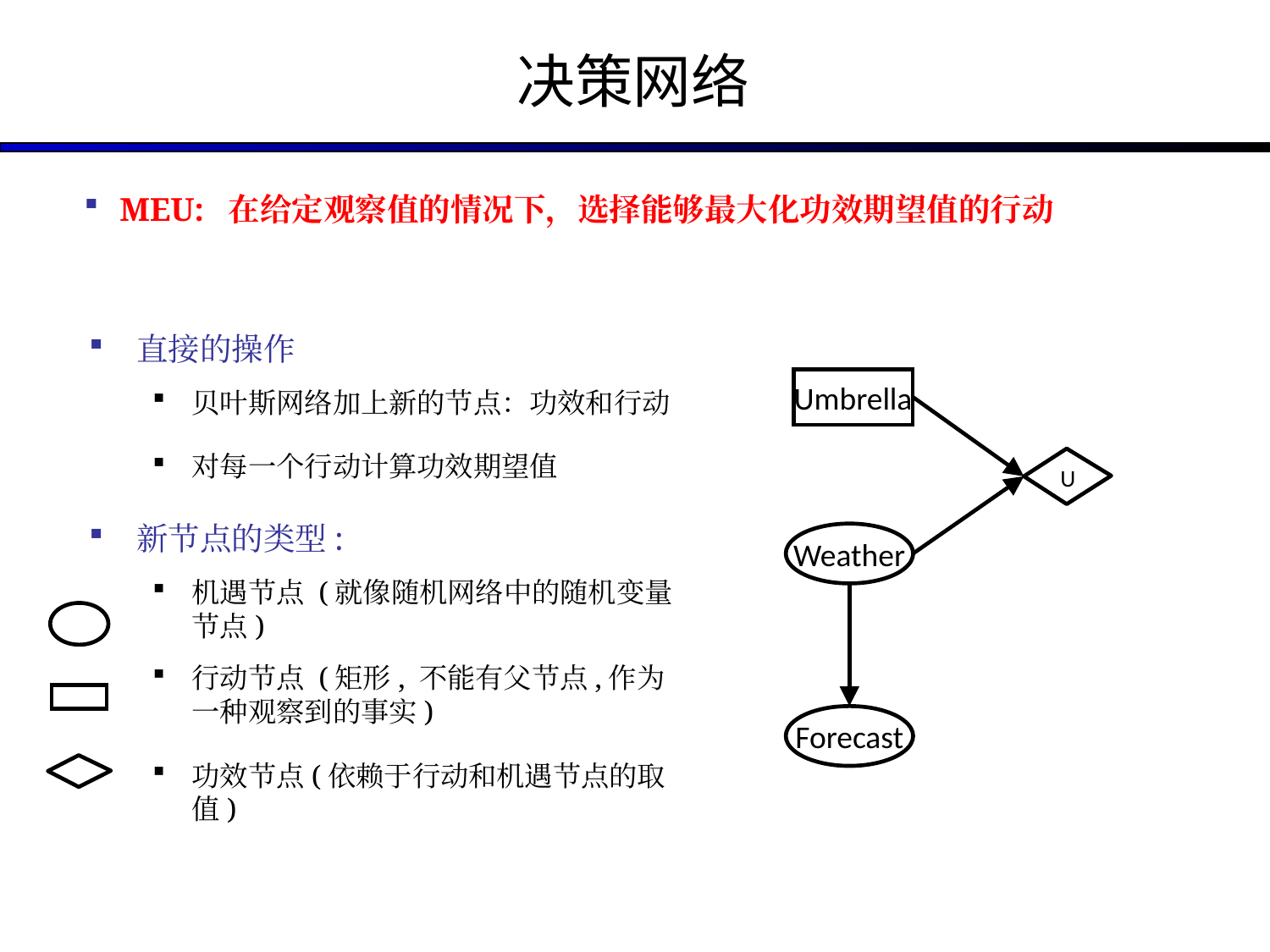

# 决策网络
MEU:  在给定观察值的情况下，选择能够最大化功效期望值的行动
直接的操作

贝叶斯网络加上新的节点：功效和行动

对每一个行动计算功效期望值

新节点的类型:

机遇节点 (就像随机网络中的随机变量节点)

行动节点 (矩形, 不能有父节点,作为一种观察到的事实)

功效节点(依赖于行动和机遇节点的取值)
Umbrella

U
Weather

Forecast